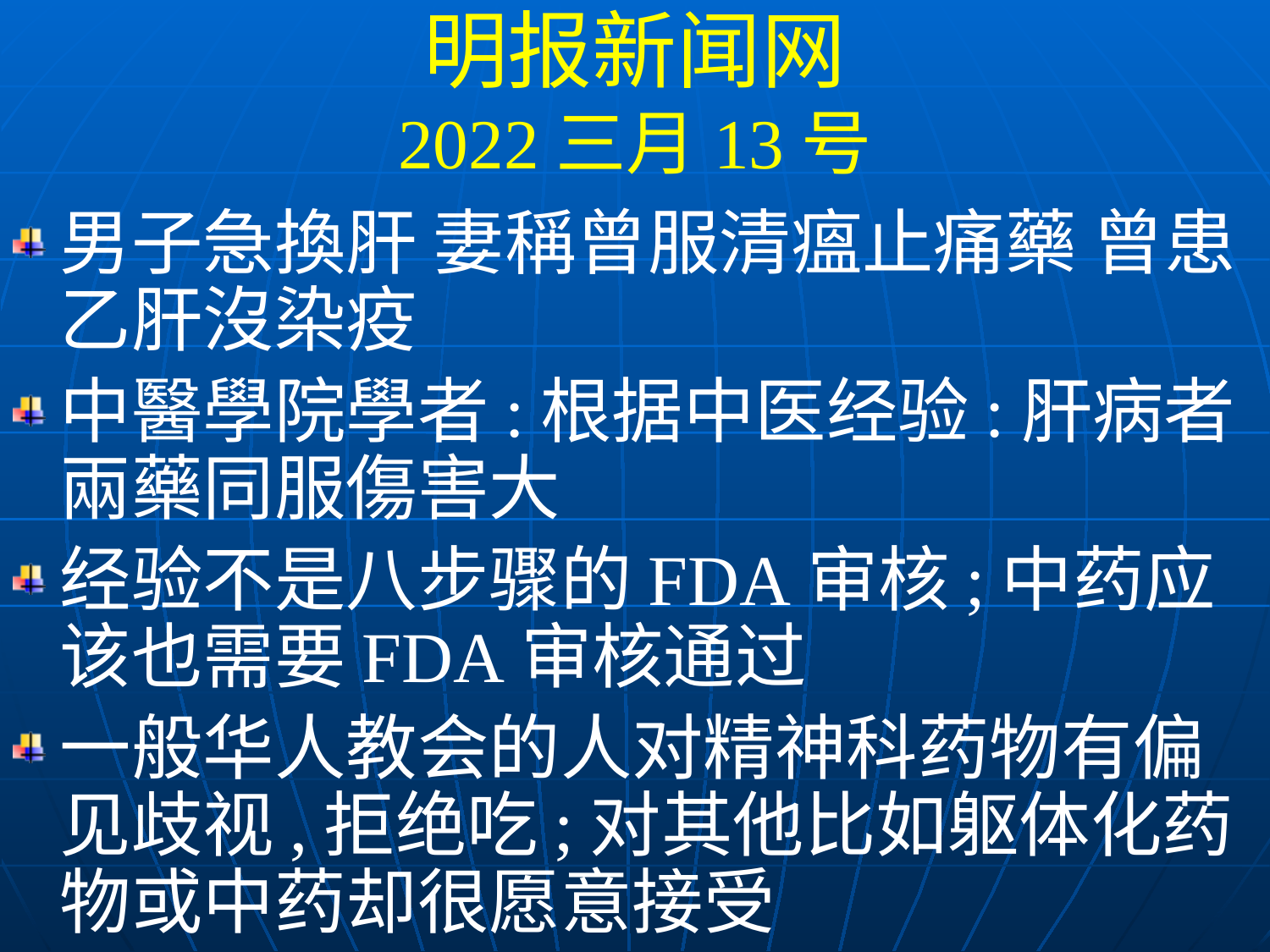

明报新闻网
2022三月13号
男子急換肝 妻稱曾服清瘟止痛藥 曾患乙肝沒染疫
中醫學院學者:根据中医经验:肝病者兩藥同服傷害大
经验不是八步骤的FDA审核;中药应该也需要FDA审核通过
一般华人教会的人对精神科药物有偏见歧视,拒绝吃;对其他比如躯体化药物或中药却很愿意接受